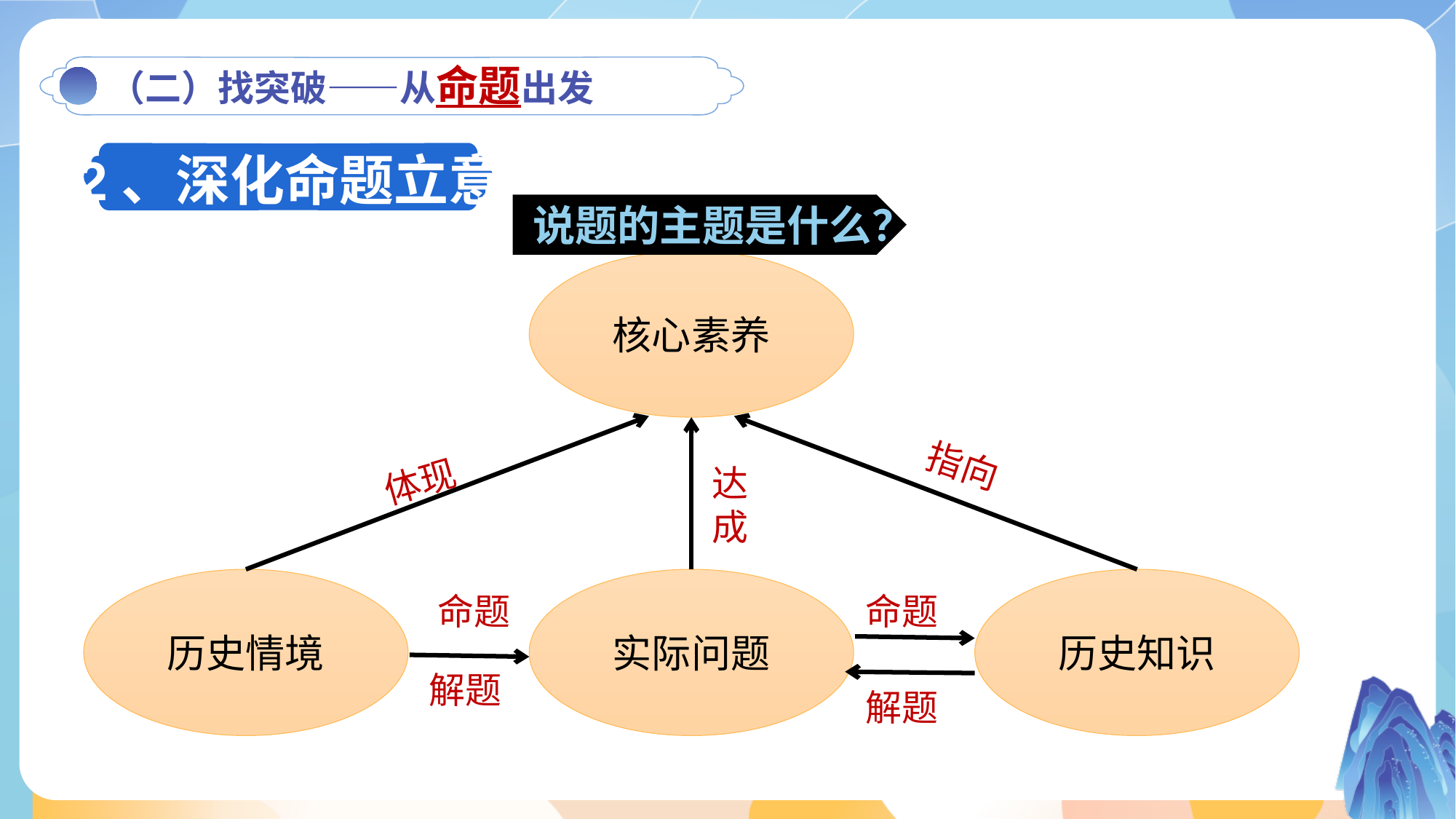

（二）找突破——从命题出发
2、深化命题立意

说题的主题是什么？
核心素养
指向
体现
达成
历史情境
实际问题
历史知识
命题
命题
解题
解题